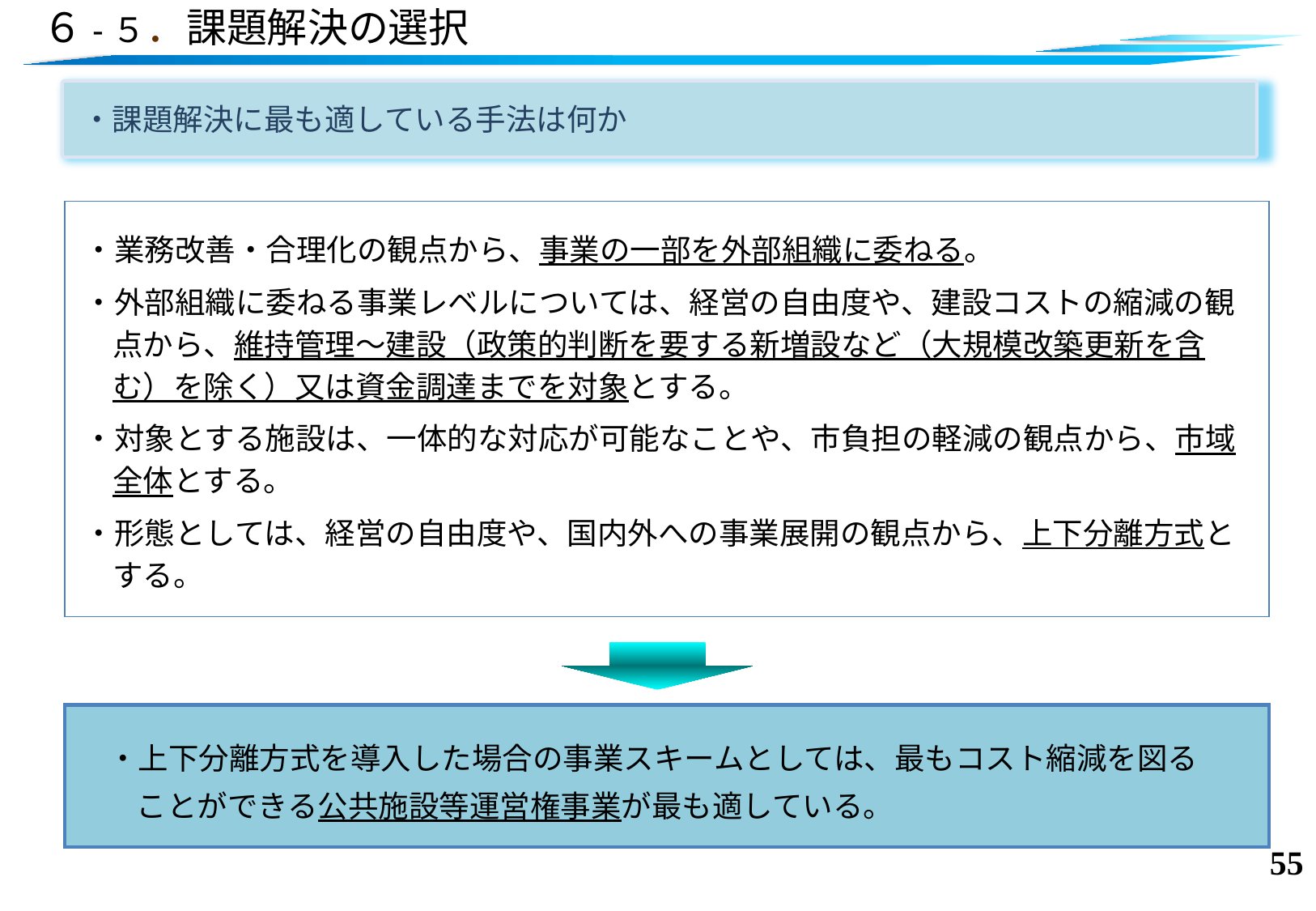

# ６-５．課題解決の選択
・課題解決に最も適している手法は何か
・業務改善・合理化の観点から、事業の一部を外部組織に委ねる。
・外部組織に委ねる事業レベルについては、経営の自由度や、建設コストの縮減の観点から、維持管理～建設（政策的判断を要する新増設など（大規模改築更新を含む）を除く）又は資金調達までを対象とする。
・対象とする施設は、一体的な対応が可能なことや、市負担の軽減の観点から、市域全体とする。
・形態としては、経営の自由度や、国内外への事業展開の観点から、上下分離方式とする。

・上下分離方式を導入した場合の事業スキームとしては、最もコスト縮減を図ることができる公共施設等運営権事業が最も適している。
55